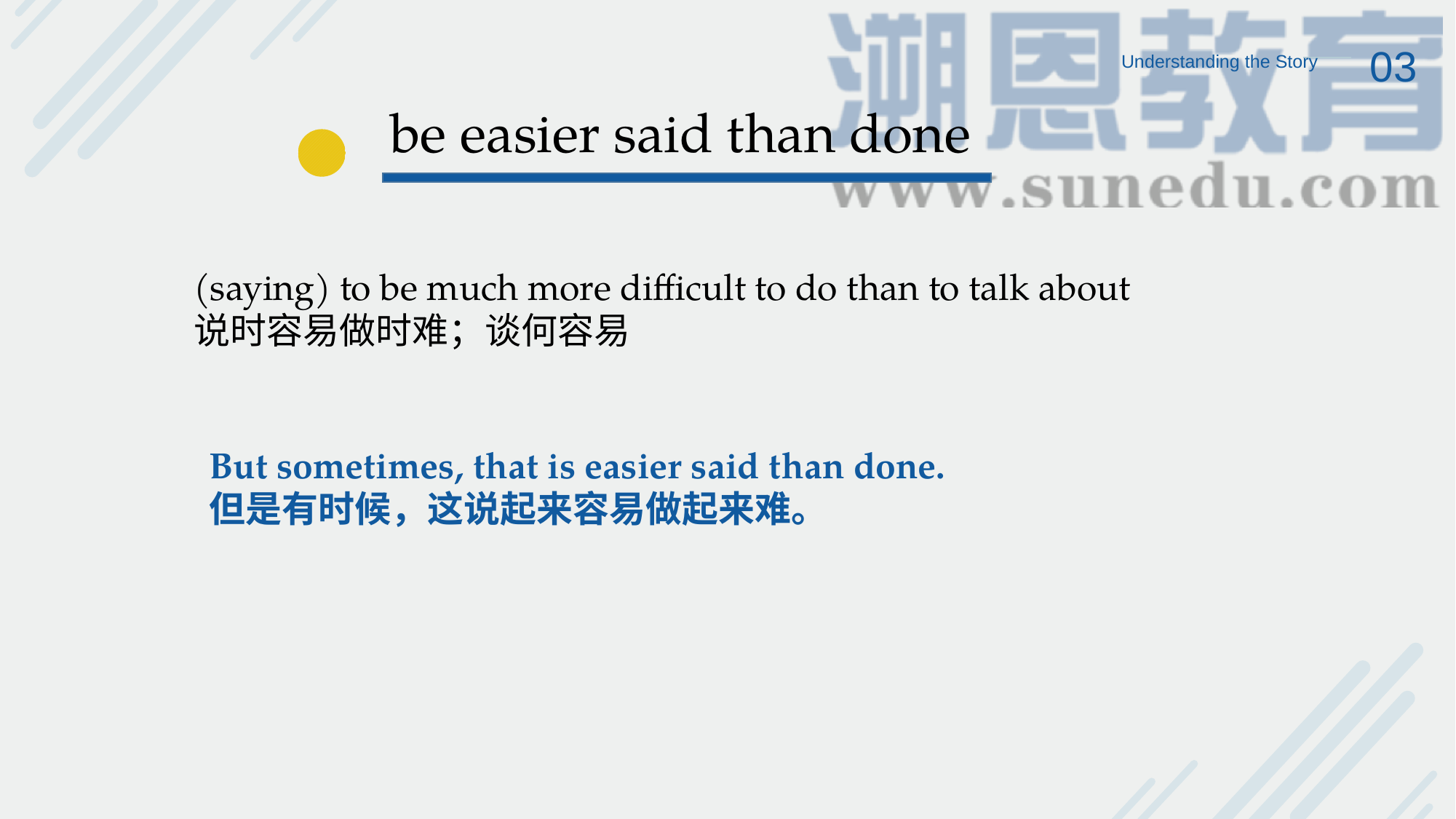

03
Understanding the Story
be easier said than done

(saying) to be much more difficult to do than to talk about
说时容易做时难；谈何容易
But sometimes, that is easier said than done.
但是有时候，这说起来容易做起来难。